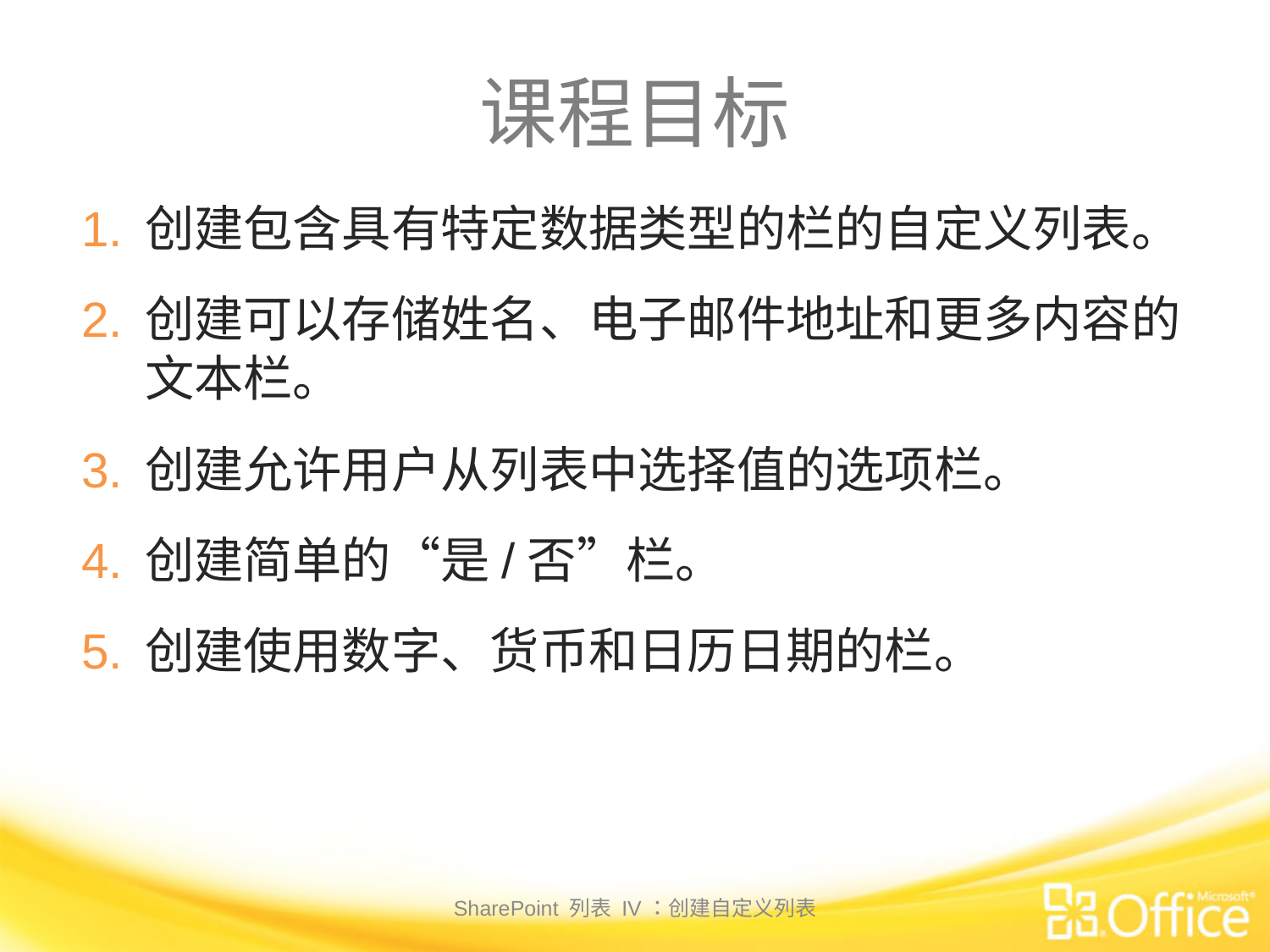

# 课程目标
创建包含具有特定数据类型的栏的自定义列表。
创建可以存储姓名、电子邮件地址和更多内容的文本栏。
创建允许用户从列表中选择值的选项栏。
创建简单的“是/否”栏。
创建使用数字、货币和日历日期的栏。
SharePoint 列表 IV：创建自定义列表